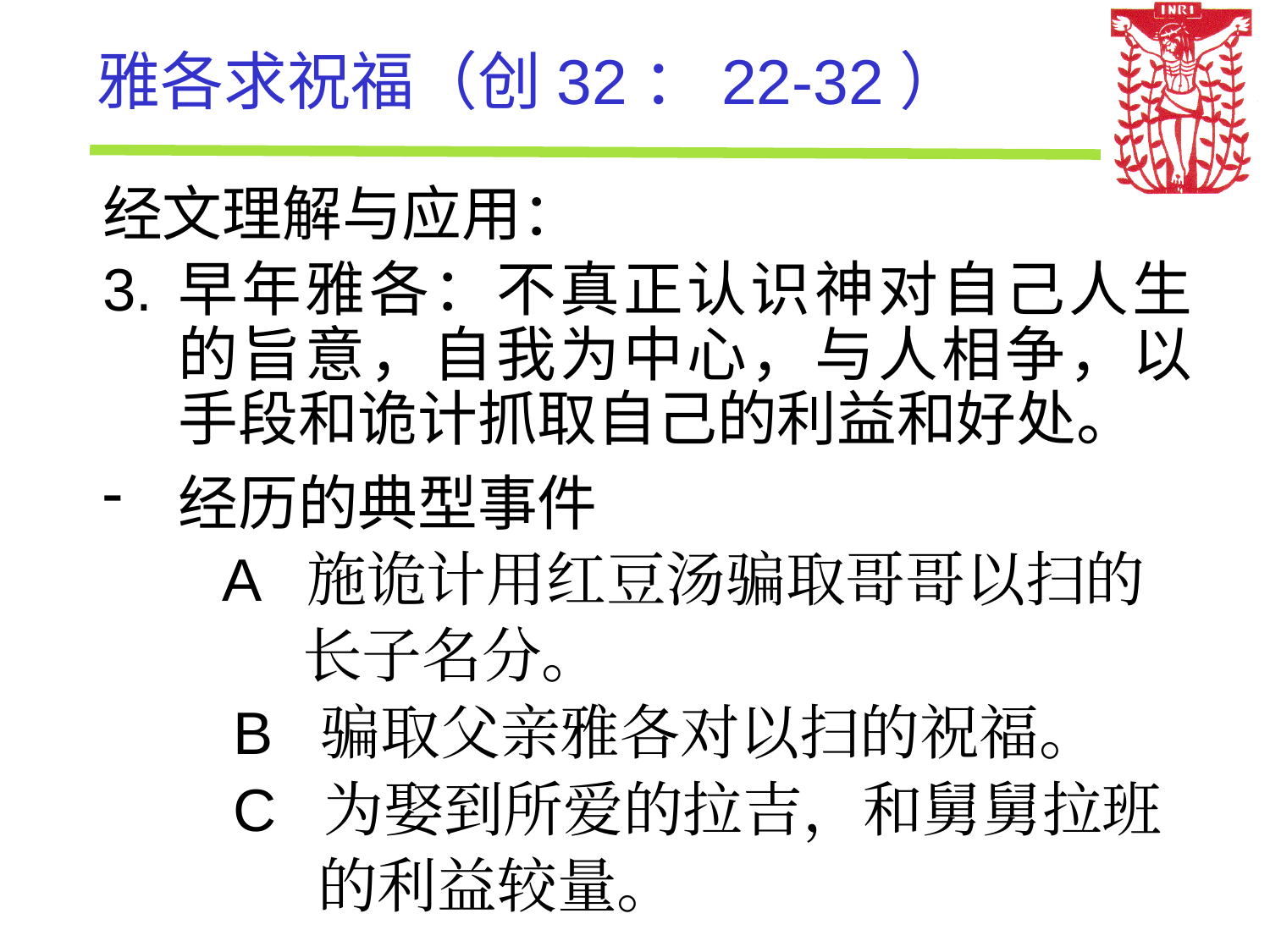

# 雅各求祝福（创32：22-32）
经文理解与应用：
早年雅各：不真正认识神对自己人生的旨意，自我为中心，与人相争，以手段和诡计抓取自己的利益和好处。
经历的典型事件
	 A  施诡计用红豆汤骗取哥哥以扫的
        长子名分。
    B  骗取父亲雅各对以扫的祝福。
    C  为娶到所爱的拉吉，和舅舅拉班
         的利益较量。